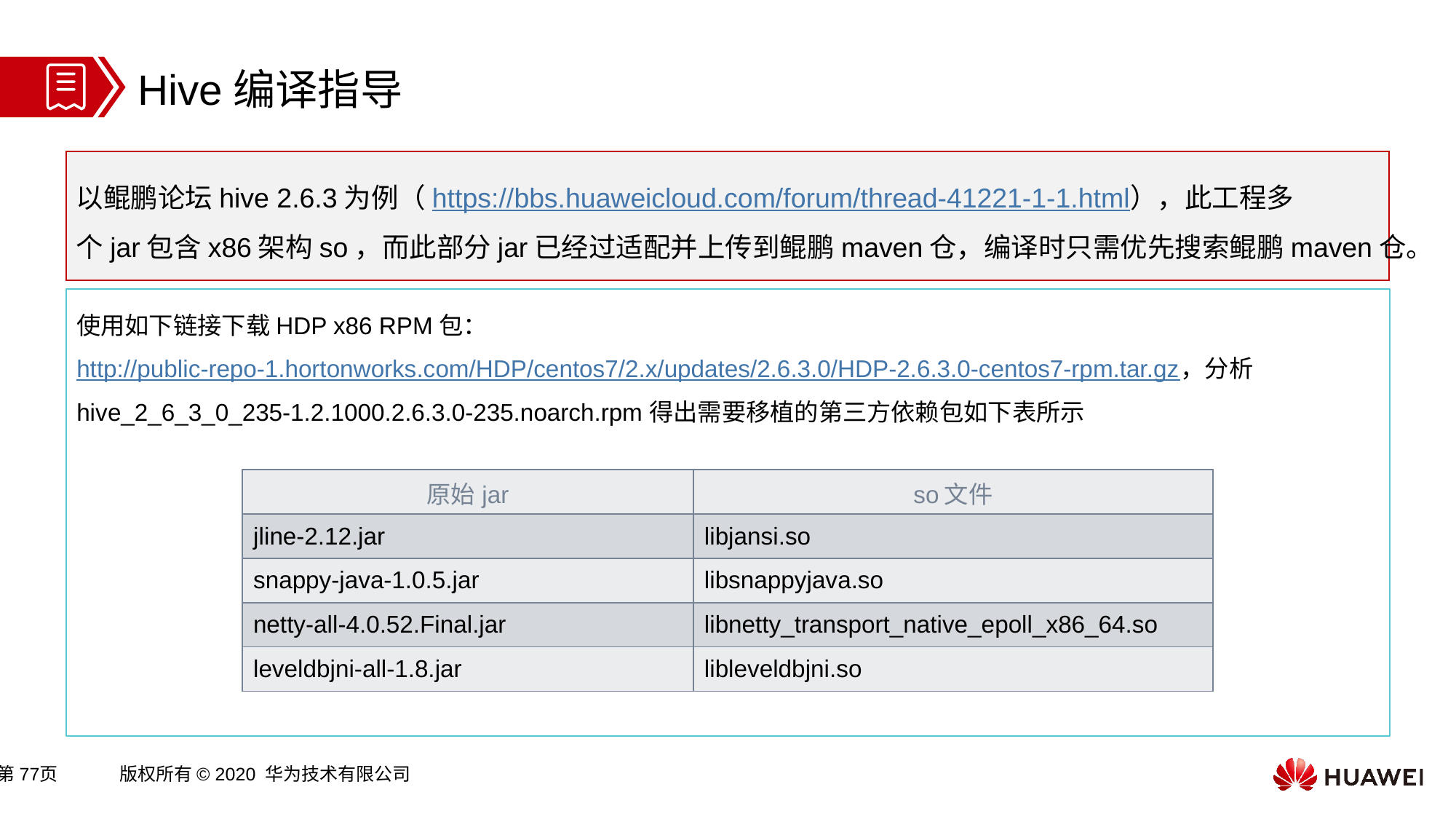

Hive编译指导

以鲲鹏论坛hive 2.6.3为例（https://bbs.huaweicloud.com/forum/thread-41221-1-1.html），此工程多
个jar包含x86架构so，而此部分jar已经过适配并上传到鲲鹏maven仓，编译时只需优先搜索鲲鹏maven仓。

使用如下链接下载HDP x86 RPM包：http://public-repo-1.hortonworks.com/HDP/centos7/2.x/updates/2.6.3.0/HDP-2.6.3.0-centos7-rpm.tar.gz，分析hive_2_6_3_0_235-1.2.1000.2.6.3.0-235.noarch.rpm得出需要移植的第三方依赖包如下表所示
| 原始jar | so文件 |
| --- | --- |
| jline-2.12.jar | libjansi.so |
| snappy-java-1.0.5.jar | libsnappyjava.so |
| netty-all-4.0.52.Final.jar | libnetty\_transport\_native\_epoll\_x86\_64.so |
| leveldbjni-all-1.8.jar | libleveldbjni.so |